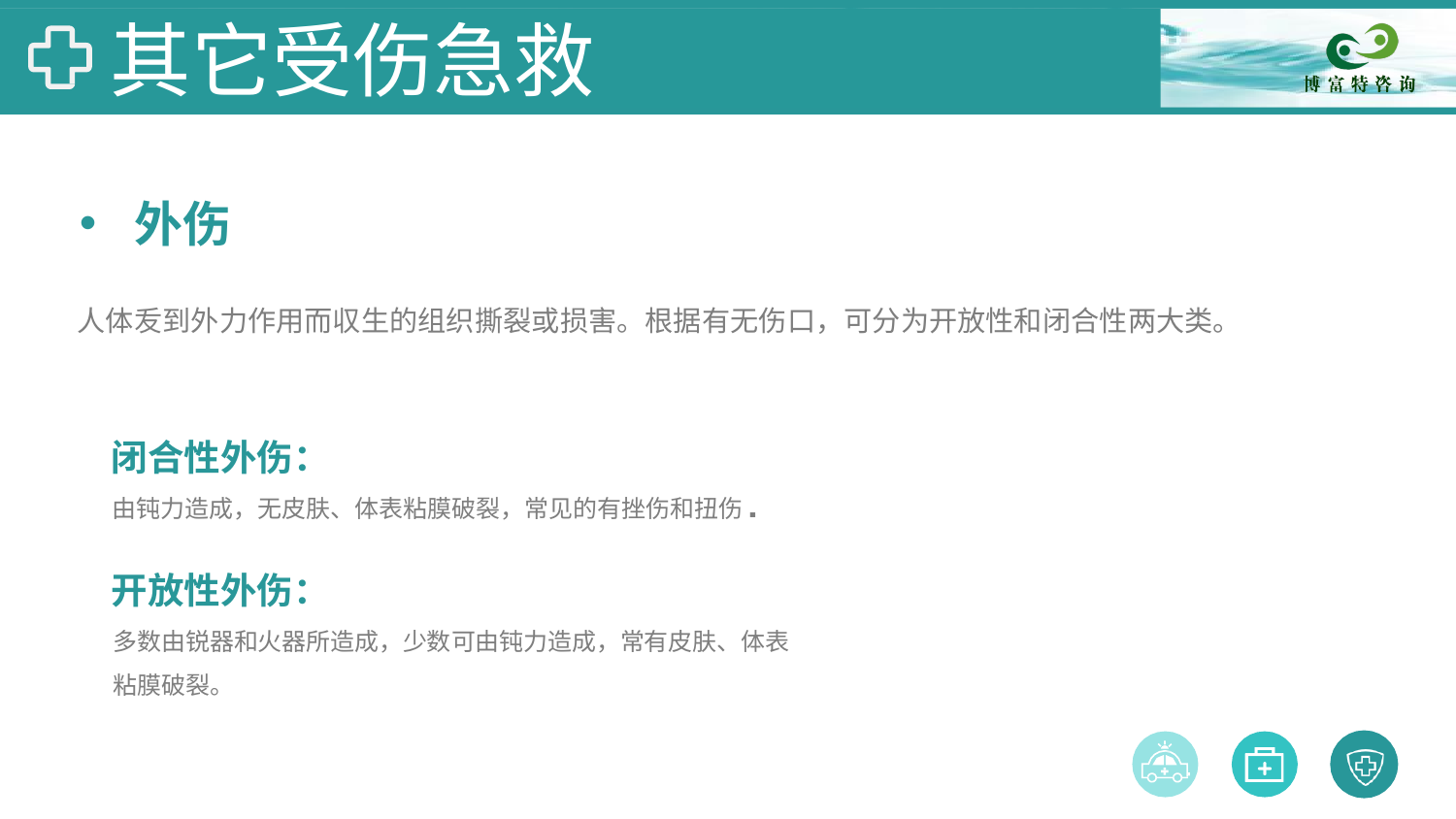

# 其它受伤急救

外伤
人体叐到外力作用而収生的组织撕裂或损害。根据有无伤口，可分为开放性和闭合性两大类。

闭合性外伤：
由钝力造成，无皮肤、体表粘膜破裂，常见的有挫伤和扭伤.

开放性外伤：
多数由锐器和火器所造成，少数可由钝力造成，常有皮肤、体表
粘膜破裂。